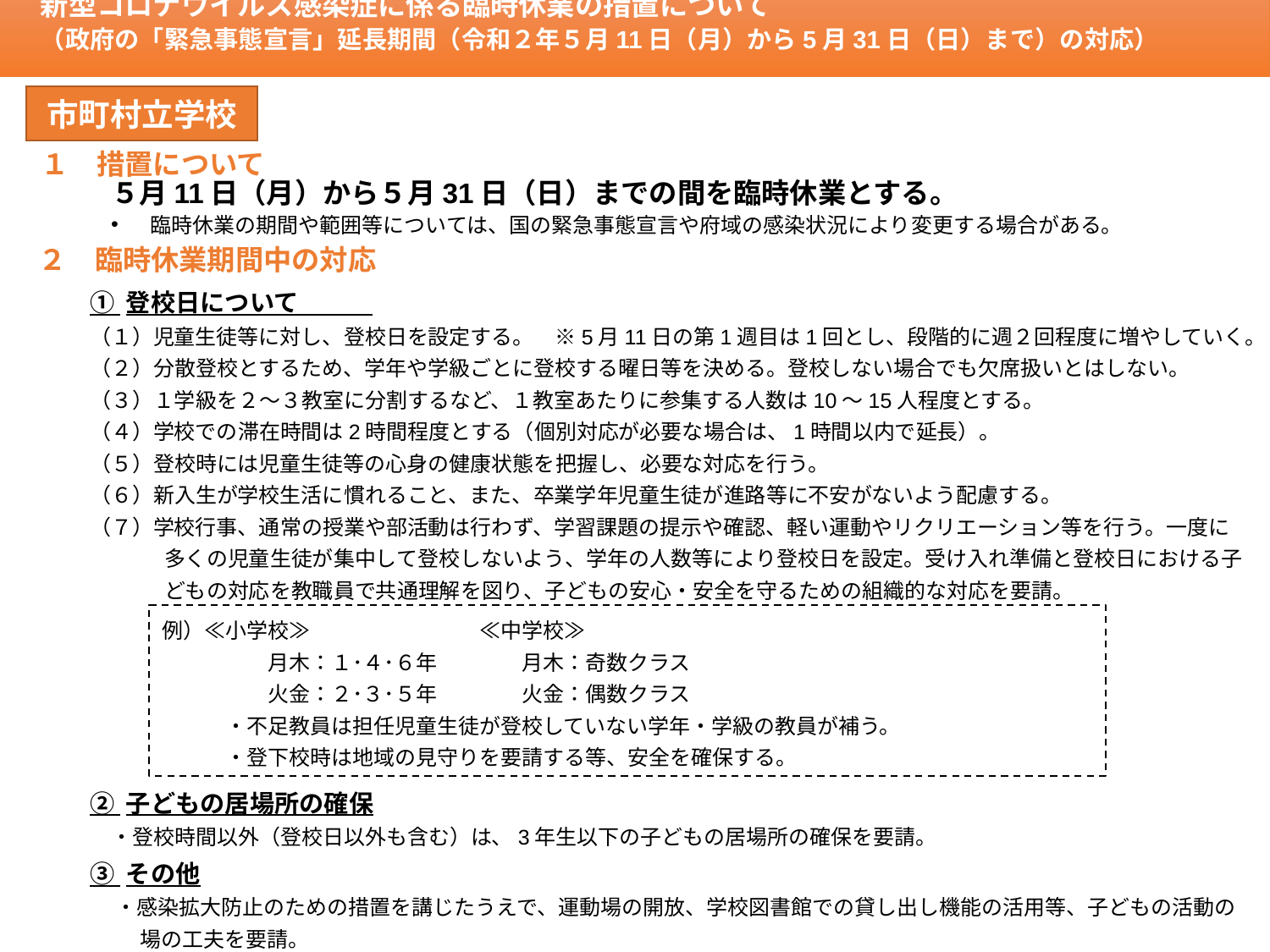

新型コロナウイルス感染症に係る臨時休業の措置について
　（政府の「緊急事態宣言」延長期間（令和２年５月11日（月）から5月31日（日）まで）の対応）
令和２年３月31日
市町村立学校
１　措置について
５月11日（月）から５月31日（日）までの間を臨時休業とする。
臨時休業の期間や範囲等については、国の緊急事態宣言や府域の感染状況により変更する場合がある。
２　臨時休業期間中の対応
① 登校日について
（１）児童生徒等に対し、登校日を設定する。　※5月11日の第1週目は1回とし、段階的に週２回程度に増やしていく。
（２）分散登校とするため、学年や学級ごとに登校する曜日等を決める。登校しない場合でも欠席扱いとはしない。
（３）１学級を２～３教室に分割するなど、１教室あたりに参集する人数は10～15人程度とする。
（４）学校での滞在時間は2時間程度とする（個別対応が必要な場合は、1時間以内で延長）。
（５）登校時には児童生徒等の心身の健康状態を把握し、必要な対応を行う。
（６）新入生が学校生活に慣れること、また、卒業学年児童生徒が進路等に不安がないよう配慮する。
（７）学校行事、通常の授業や部活動は行わず、学習課題の提示や確認、軽い運動やリクリエーション等を行う。一度に多くの児童生徒が集中して登校しないよう、学年の人数等により登校日を設定。受け入れ準備と登校日における子どもの対応を教職員で共通理解を図り、子どもの安心・安全を守るための組織的な対応を要請。
例）≪小学校≫　　　　　　　　≪中学校≫
　　　　　月木：１･４･６年　　　　月木：奇数クラス
　　　　　火金：２･３･５年　　　　火金：偶数クラス
　　　・不足教員は担任児童生徒が登校していない学年・学級の教員が補う。
　　　・登下校時は地域の見守りを要請する等、安全を確保する。
② 子どもの居場所の確保
　・登校時間以外（登校日以外も含む）は、3年生以下の子どもの居場所の確保を要請。
③ その他
　 ・感染拡大防止のための措置を講じたうえで、運動場の開放、学校図書館での貸し出し機能の活用等、子どもの活動の場の工夫を要請。